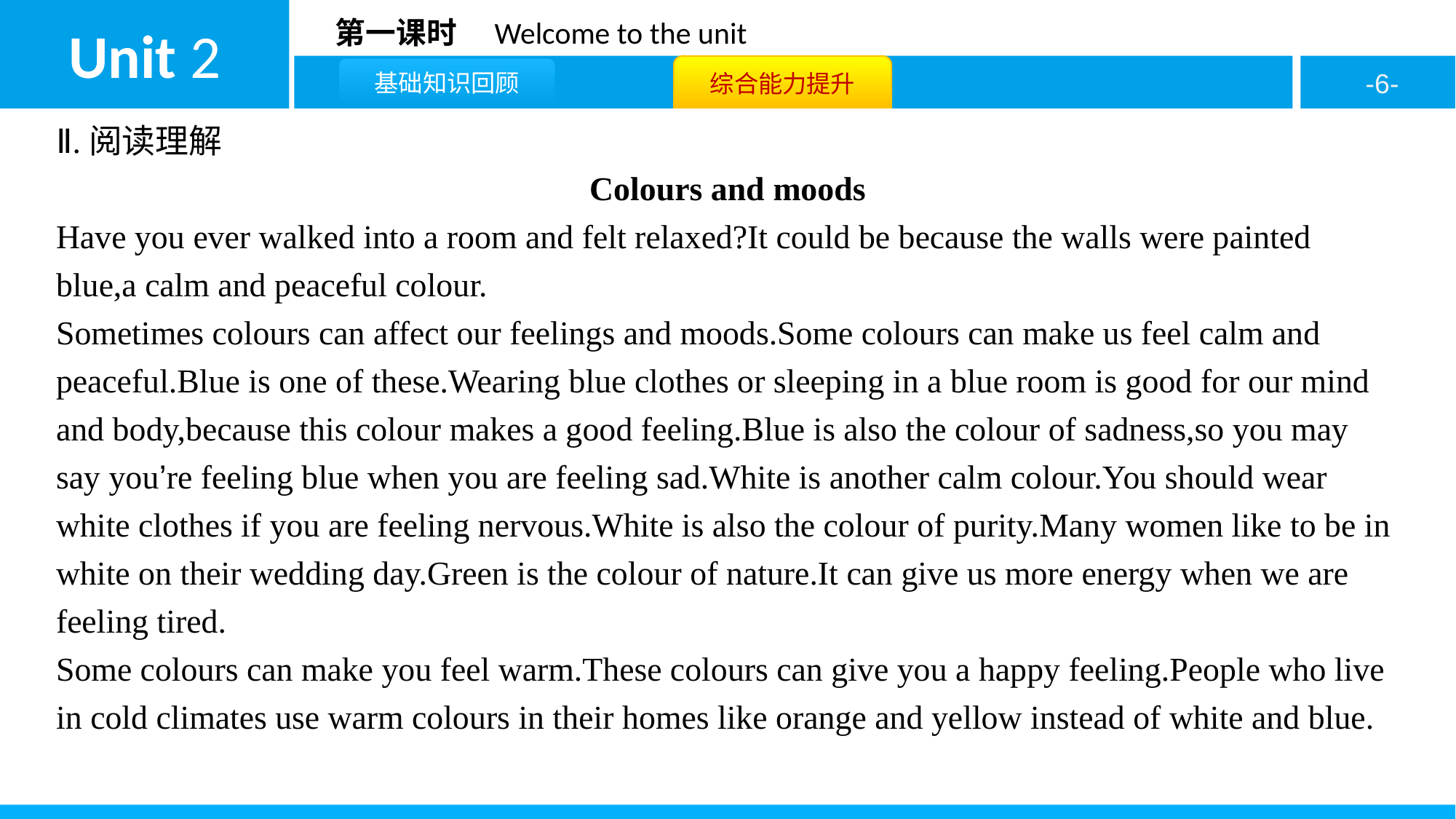

Ⅱ.阅读理解
Colours and moods
Have you ever walked into a room and felt relaxed?It could be because the walls were painted blue,a calm and peaceful colour.
Sometimes colours can affect our feelings and moods.Some colours can make us feel calm and peaceful.Blue is one of these.Wearing blue clothes or sleeping in a blue room is good for our mind and body,because this colour makes a good feeling.Blue is also the colour of sadness,so you may say you’re feeling blue when you are feeling sad.White is another calm colour.You should wear white clothes if you are feeling nervous.White is also the colour of purity.Many women like to be in white on their wedding day.Green is the colour of nature.It can give us more energy when we are feeling tired.
Some colours can make you feel warm.These colours can give you a happy feeling.People who live in cold climates use warm colours in their homes like orange and yellow instead of white and blue.